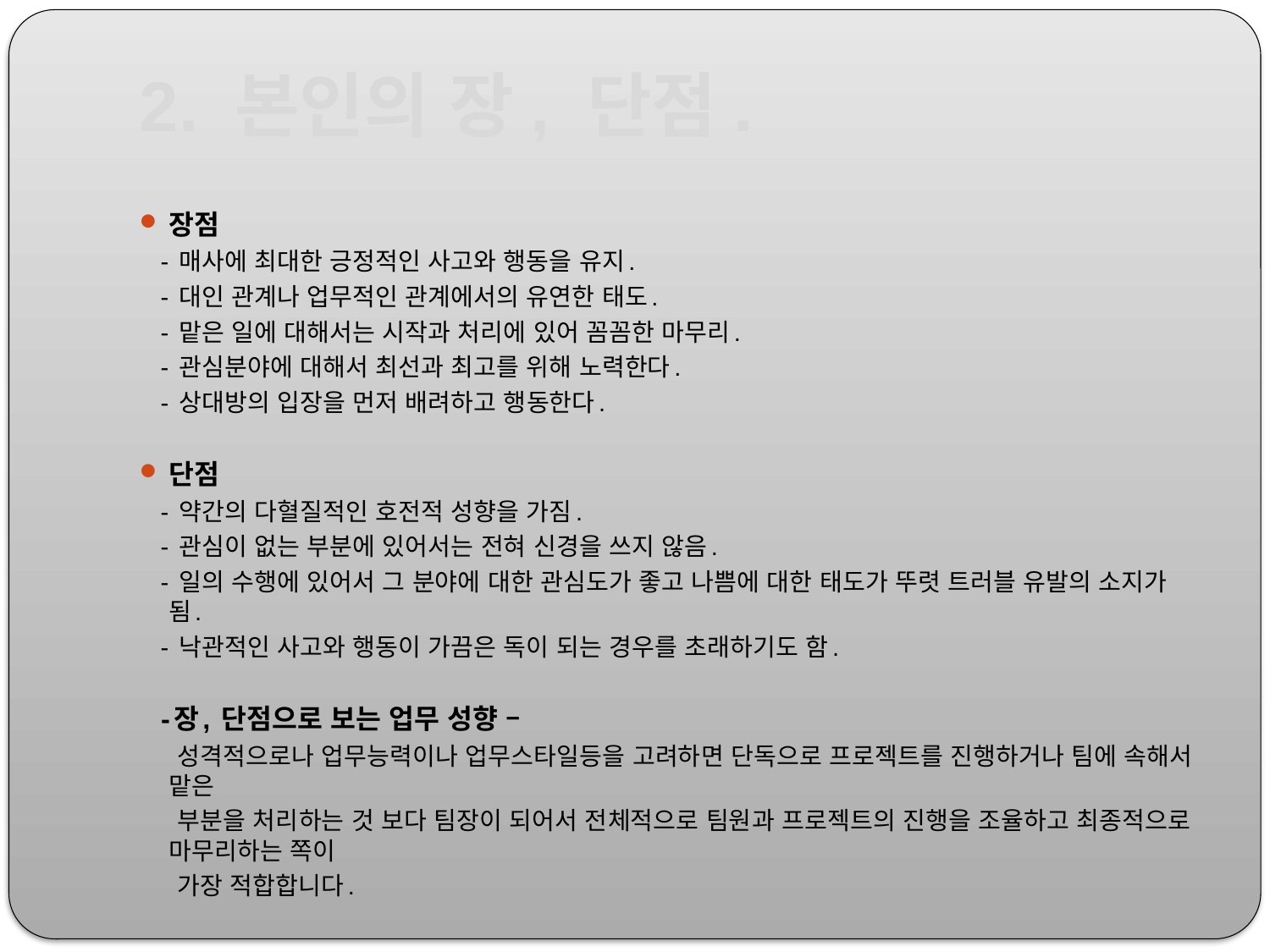

# 2. 본인의 장, 단점.
장점
   - 매사에 최대한 긍정적인 사고와 행동을 유지.
   - 대인 관계나 업무적인 관계에서의 유연한 태도.
   - 맡은 일에 대해서는 시작과 처리에 있어 꼼꼼한 마무리.
   - 관심분야에 대해서 최선과 최고를 위해 노력한다.
   - 상대방의 입장을 먼저 배려하고 행동한다.

단점
   - 약간의 다혈질적인 호전적 성향을 가짐.
   - 관심이 없는 부분에 있어서는 전혀 신경을 쓰지 않음.
   - 일의 수행에 있어서 그 분야에 대한 관심도가 좋고 나쁨에 대한 태도가 뚜렷 트러블 유발의 소지가 됨.
   - 낙관적인 사고와 행동이 가끔은 독이 되는 경우를 초래하기도 함.

   -장, 단점으로 보는 업무 성향 –
     성격적으로나 업무능력이나 업무스타일등을 고려하면 단독으로 프로젝트를 진행하거나 팀에 속해서 맡은
     부분을 처리하는 것 보다 팀장이 되어서 전체적으로 팀원과 프로젝트의 진행을 조율하고 최종적으로 마무리하는 쪽이
     가장 적합합니다.